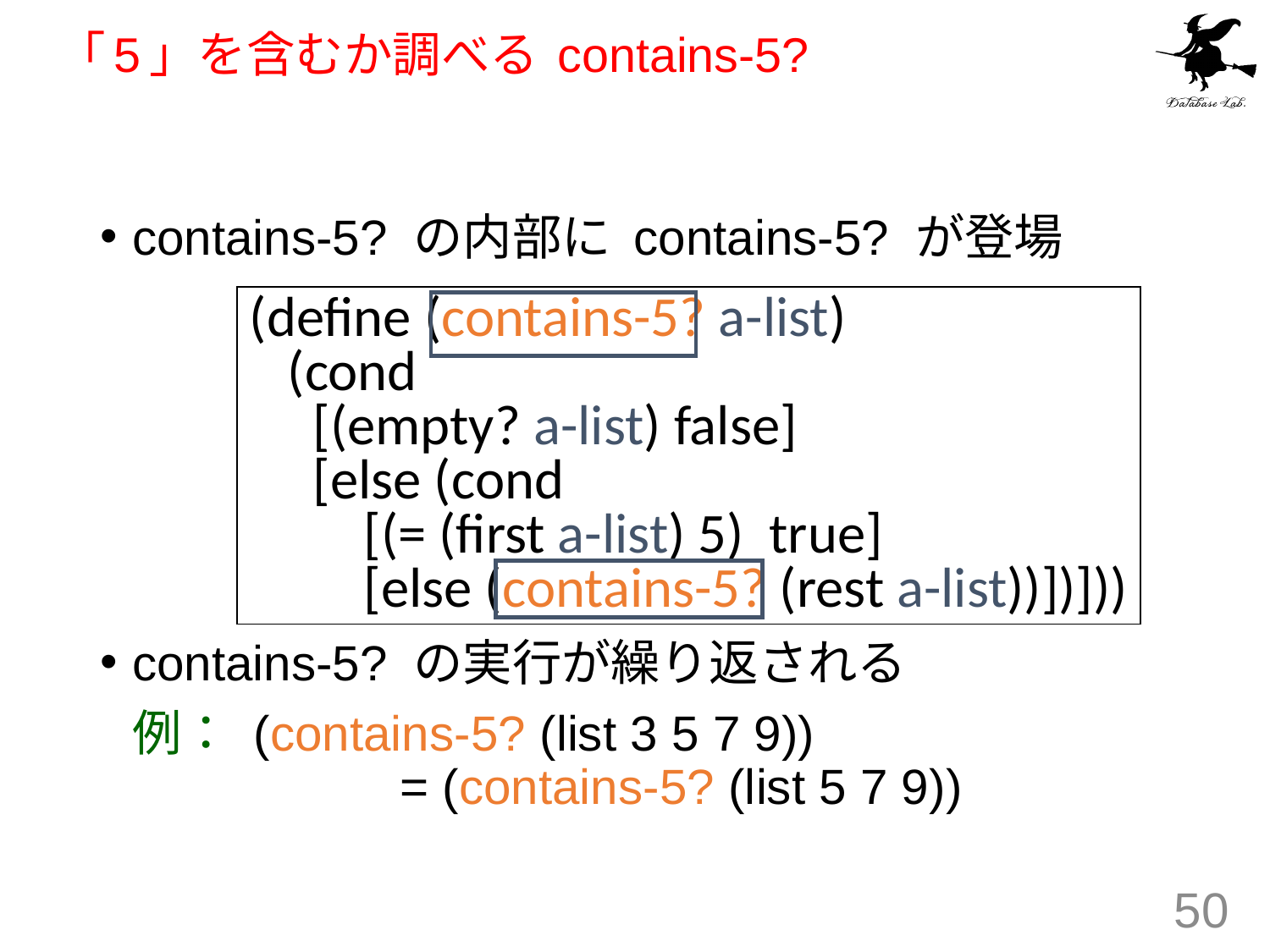

# 「5」を含むか調べる contains-5?
contains-5? の内部に contains-5? が登場

contains-5? の実行が繰り返される
	例： (contains-5? (list 3 5 7 9))
		 = (contains-5? (list 5 7 9))
(define (contains-5? a-list)
   (cond
     [(empty? a-list) false]
     [else (cond
         [(= (first a-list) 5)  true]
         [else (contains-5? (rest a-list))])]))

50